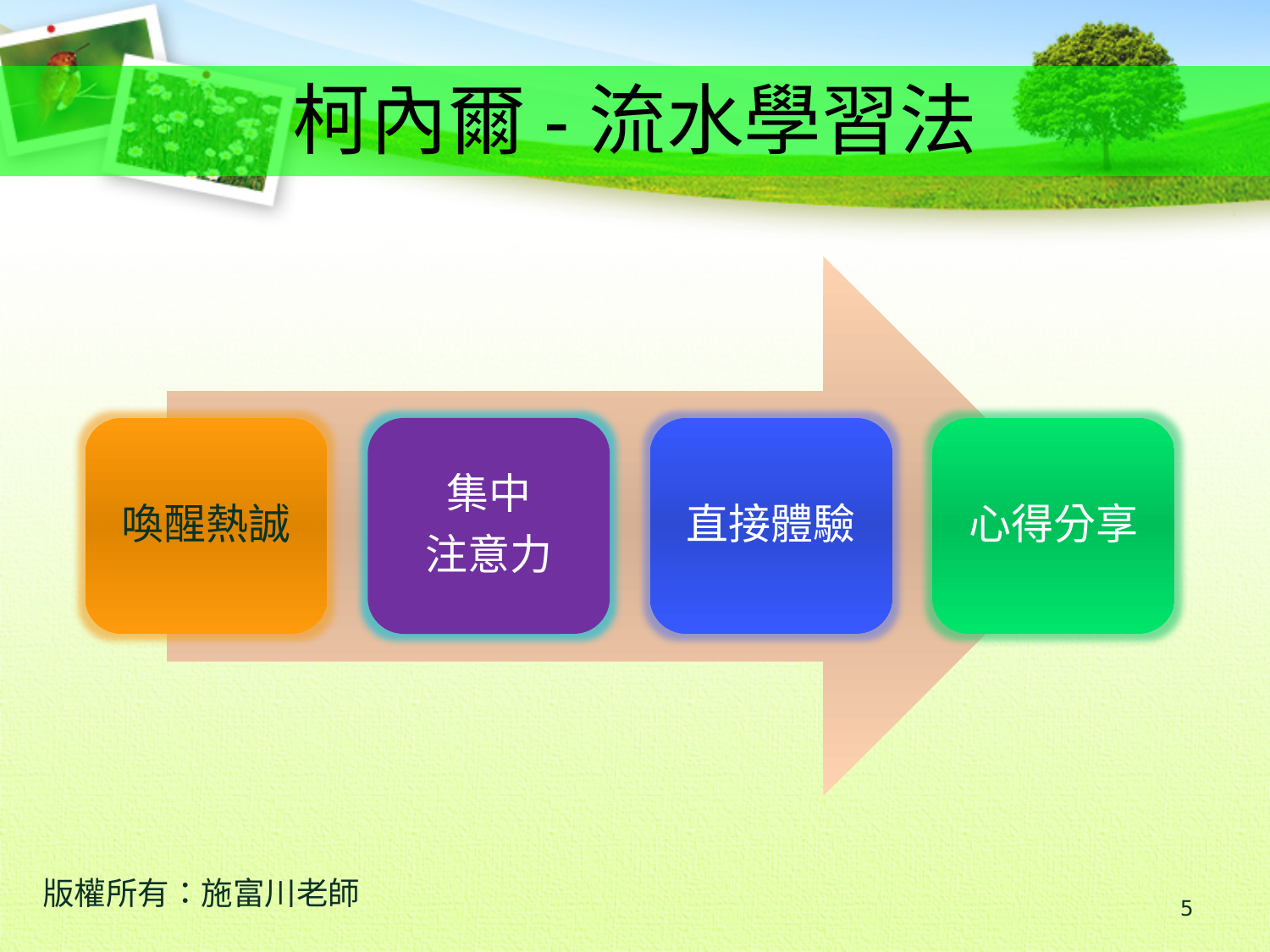

# 柯內爾-流水學習法

喚醒熱誠
集中
注意力
直接體驗
心得分享
版權所有：施富川老師
5